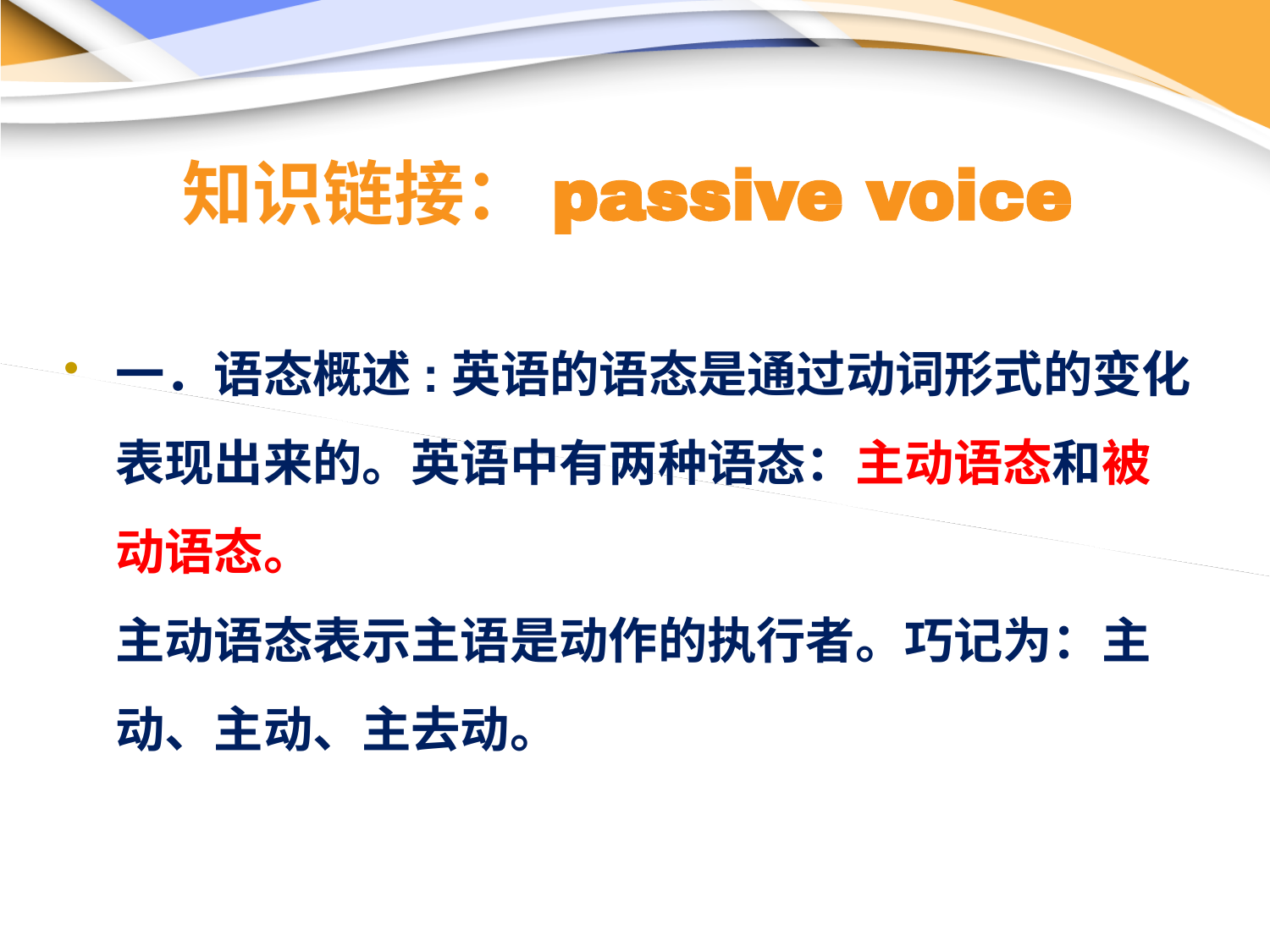

# 知识链接：passive voice
一．语态概述:英语的语态是通过动词形式的变化表现出来的。英语中有两种语态：主动语态和被动语态。
主动语态表示主语是动作的执行者。巧记为：主动、主动、主去动。